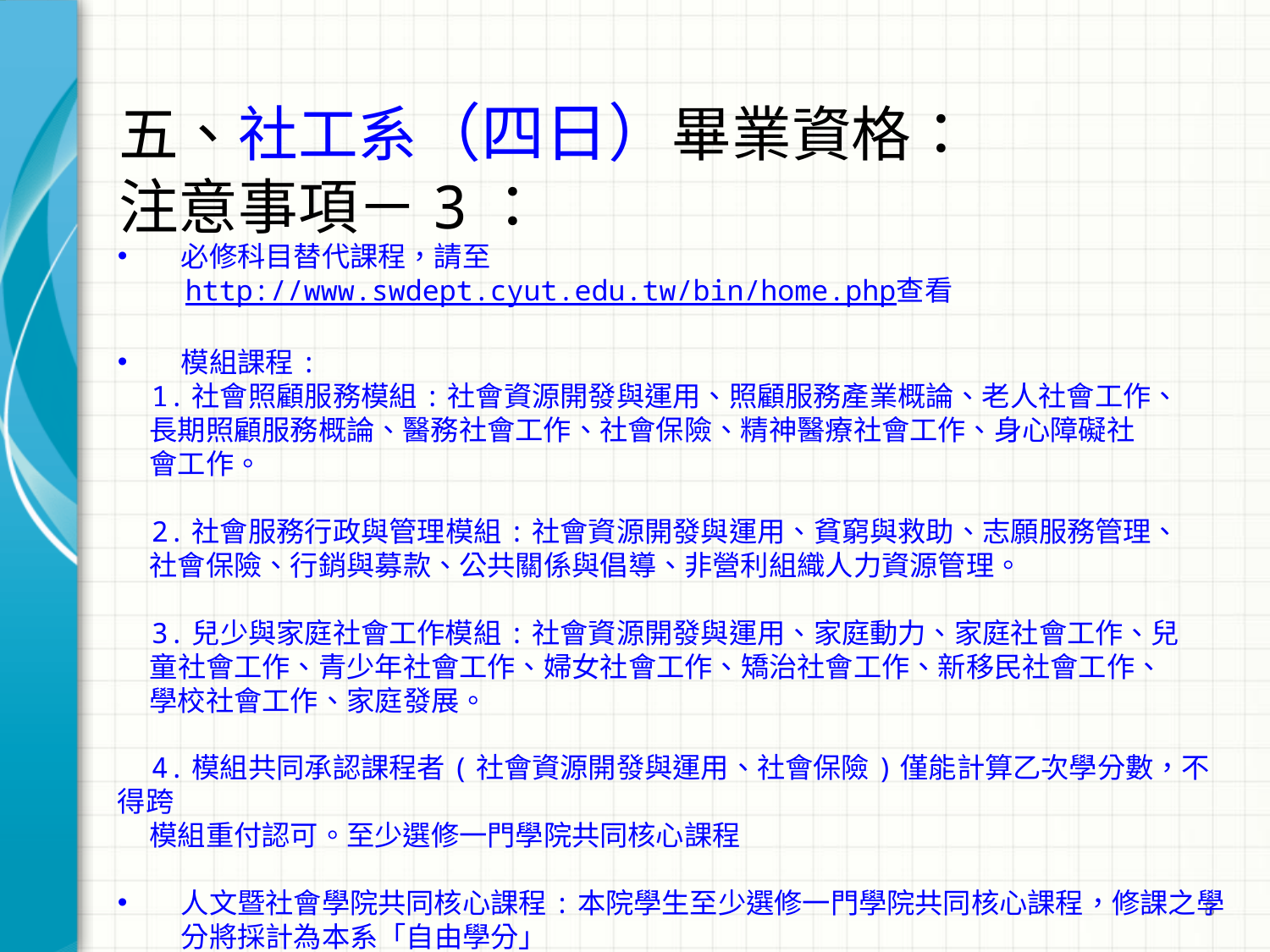

# 五、社工系（四日）畢業資格： 注意事項－3：

必修科目替代課程，請至
    http://www.swdept.cyut.edu.tw/bin/home.php查看

模組課程:
  1.社會照顧服務模組:社會資源開發與運用、照顧服務產業概論、老人社會工作、
    長期照顧服務概論、醫務社會工作、社會保險、精神醫療社會工作、身心障礙社
    會工作。

  2.社會服務行政與管理模組:社會資源開發與運用、貧窮與救助、志願服務管理、
    社會保險、行銷與募款、公共關係與倡導、非營利組織人力資源管理。

  3.兒少與家庭社會工作模組:社會資源開發與運用、家庭動力、家庭社會工作、兒
    童社會工作、青少年社會工作、婦女社會工作、矯治社會工作、新移民社會工作、
    學校社會工作、家庭發展。

  4.模組共同承認課程者(社會資源開發與運用、社會保險)僅能計算乙次學分數，不得跨
    模組重付認可。至少選修一門學院共同核心課程

人文暨社會學院共同核心課程:本院學生至少選修一門學院共同核心課程，修課之學分將採計為本系「自由學分」

8